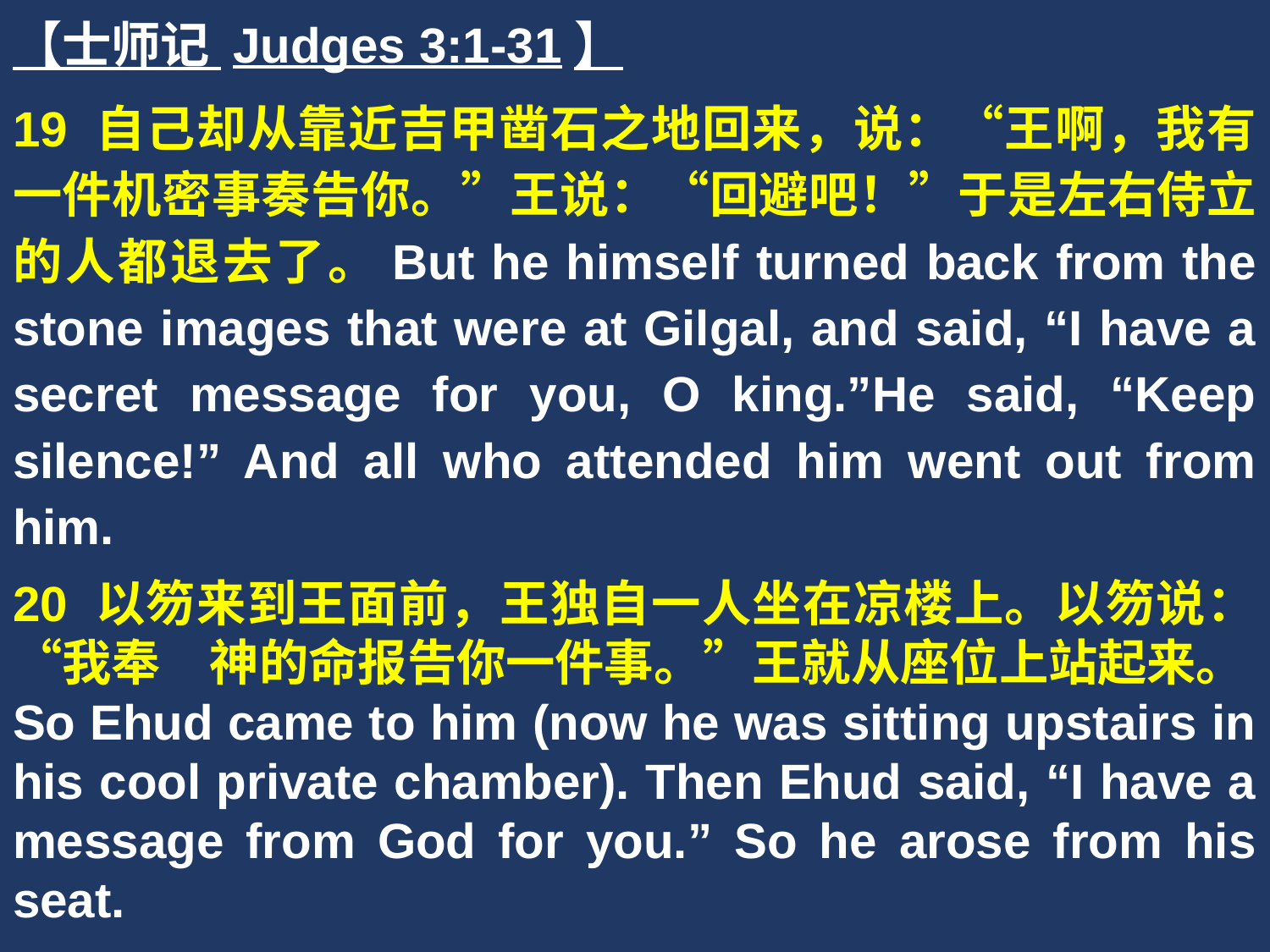

【士师记 Judges 3:1-31】
19 自己却从靠近吉甲凿石之地回来，说：“王啊，我有一件机密事奏告你。”王说：“回避吧！”于是左右侍立的人都退去了。But he himself turned back from the stone images that were at Gilgal, and said, “I have a secret message for you, O king.”He said, “Keep silence!” And all who attended him went out from him.
20 以笏来到王面前，王独自一人坐在凉楼上。以笏说：“我奉　神的命报告你一件事。”王就从座位上站起来。So Ehud came to him (now he was sitting upstairs in his cool private chamber). Then Ehud said, “I have a message from God for you.” So he arose from his seat.